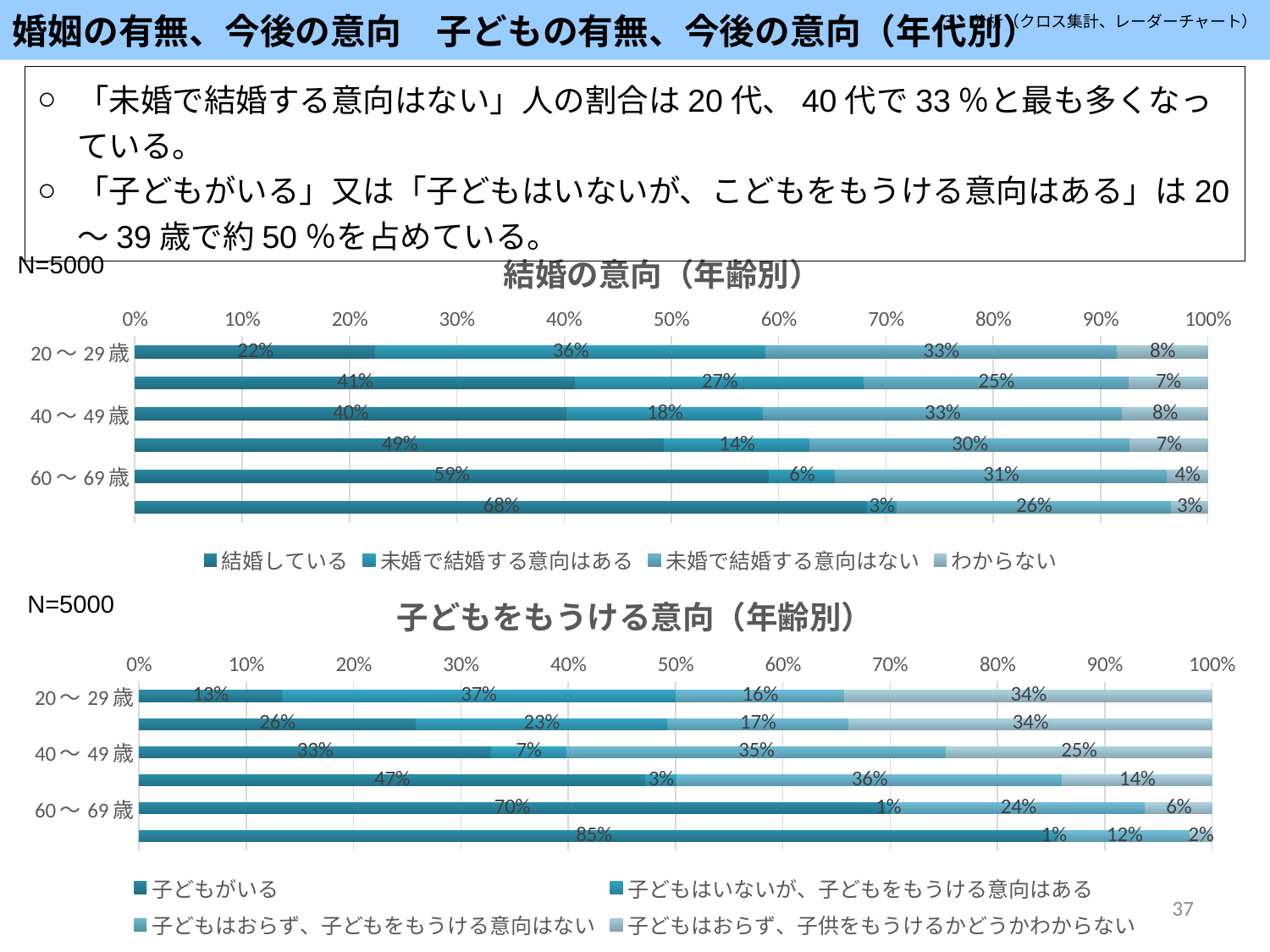

婚姻の有無、今後の意向　子どもの有無、今後の意向（年代別）
３．分析（クロス集計、レーダーチャート）
「未婚で結婚する意向はない」人の割合は20代、40代で33％と最も多くなっている。
「子どもがいる」又は「子どもはいないが、こどもをもうける意向はある」は20～39歳で約50％を占めている。

### Chart: 結婚の意向（年齢別）

| Category | 結婚している | 未婚で結婚する意向はある | 未婚で結婚する意向はない | わからない |
|---|---|---|---|---|
| 20～29歳 | 0.22424242424242424 | 0.36363636363636365 | 0.32727272727272727 | 0.08484848484848485 |
| 30～39歳 | 0.41051567239635994 | 0.268958543983822 | 0.24671385237613752 | 0.07381193124368049 |
| 40～49歳 | 0.4022878932316492 | 0.18303145853193517 | 0.334604385128694 | 0.08007626310772165 |
| 50～59歳 | 0.4932170542635659 | 0.13565891472868216 | 0.29844961240310075 | 0.07267441860465117 |
| 60～69歳 | 0.5910267471958585 | 0.061259706643658325 | 0.3097497842968076 | 0.03796376186367558 |
| 70歳以上 | 0.6825396825396826 | 0.027210884353741496 | 0.2562358276643991 | 0.034013605442176874 |
N=5000

### Chart: 子どもをもうける意向（年齢別）

| Category | 子どもがいる | 子どもはいないが、子どもをもうける意向はある | 子どもはおらず、子どもをもうける意向はない | 子どもはおらず、子供をもうけるかどうかわからない |
|---|---|---|---|---|
| 20～29歳 | 0.13333333333333333 | 0.36666666666666664 | 0.15757575757575756 | 0.3424242424242424 |
| 30～39歳 | 0.25783619817997977 | 0.2345803842264914 | 0.16885743174924167 | 0.33872598584428715 |
| 40～49歳 | 0.3279313632030505 | 0.07054337464251668 | 0.3536701620591039 | 0.24785510009532888 |
| 50～59歳 | 0.47189922480620156 | 0.029069767441860465 | 0.3594961240310077 | 0.13953488372093023 |
| 60～69歳 | 0.6954270923209663 | 0.0060396893874029335 | 0.2364106988783434 | 0.062122519413287315 |
| 70歳以上 | 0.8480725623582767 | 0.009070294784580499 | 0.12244897959183673 | 0.02040816326530612 |
N=5000
37